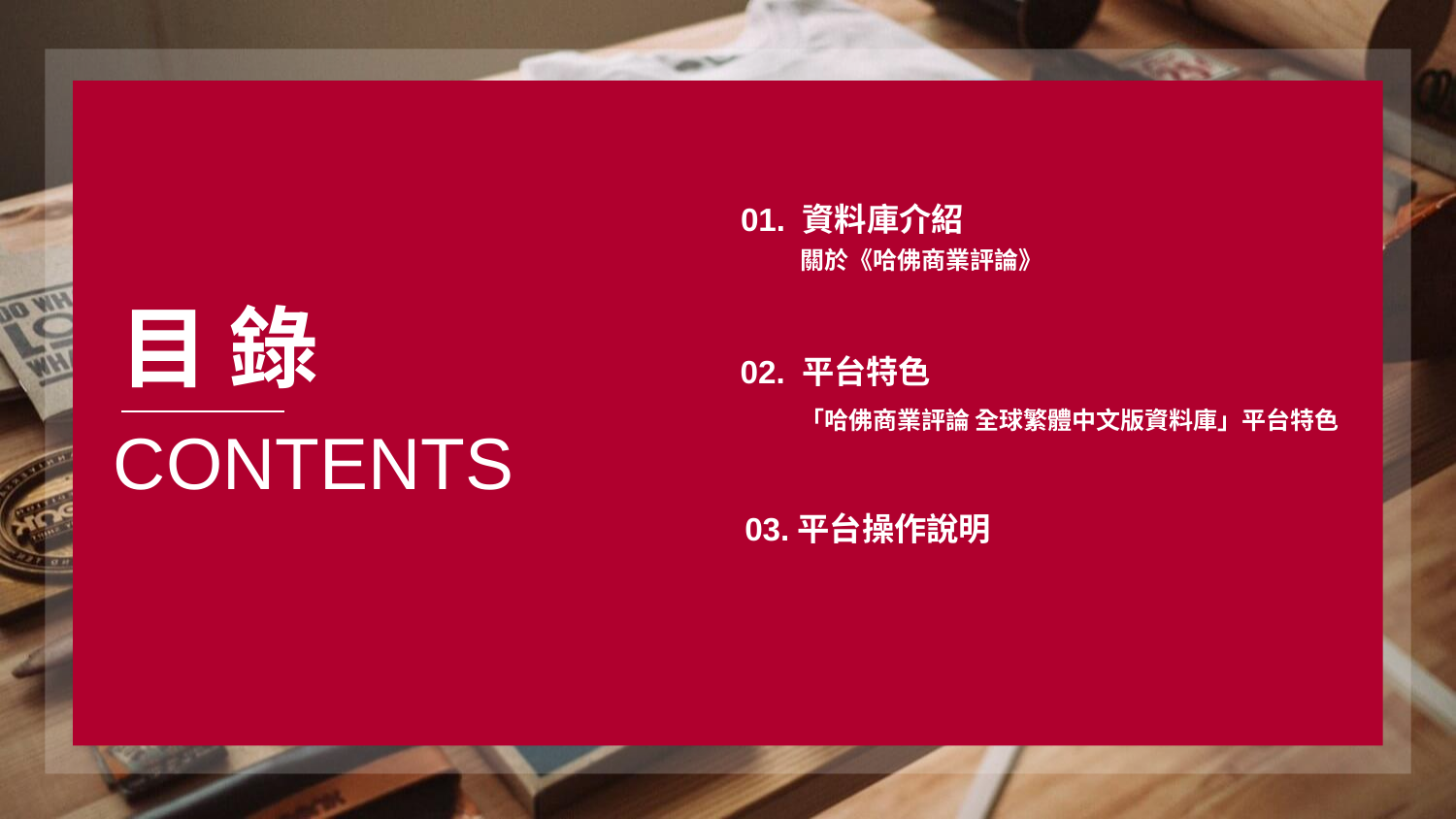

01. 資料庫介紹
關於《哈佛商業評論》
目 錄
02. 平台特色
「哈佛商業評論 全球繁體中文版資料庫」平台特色
CONTENTS
03.平台操作說明